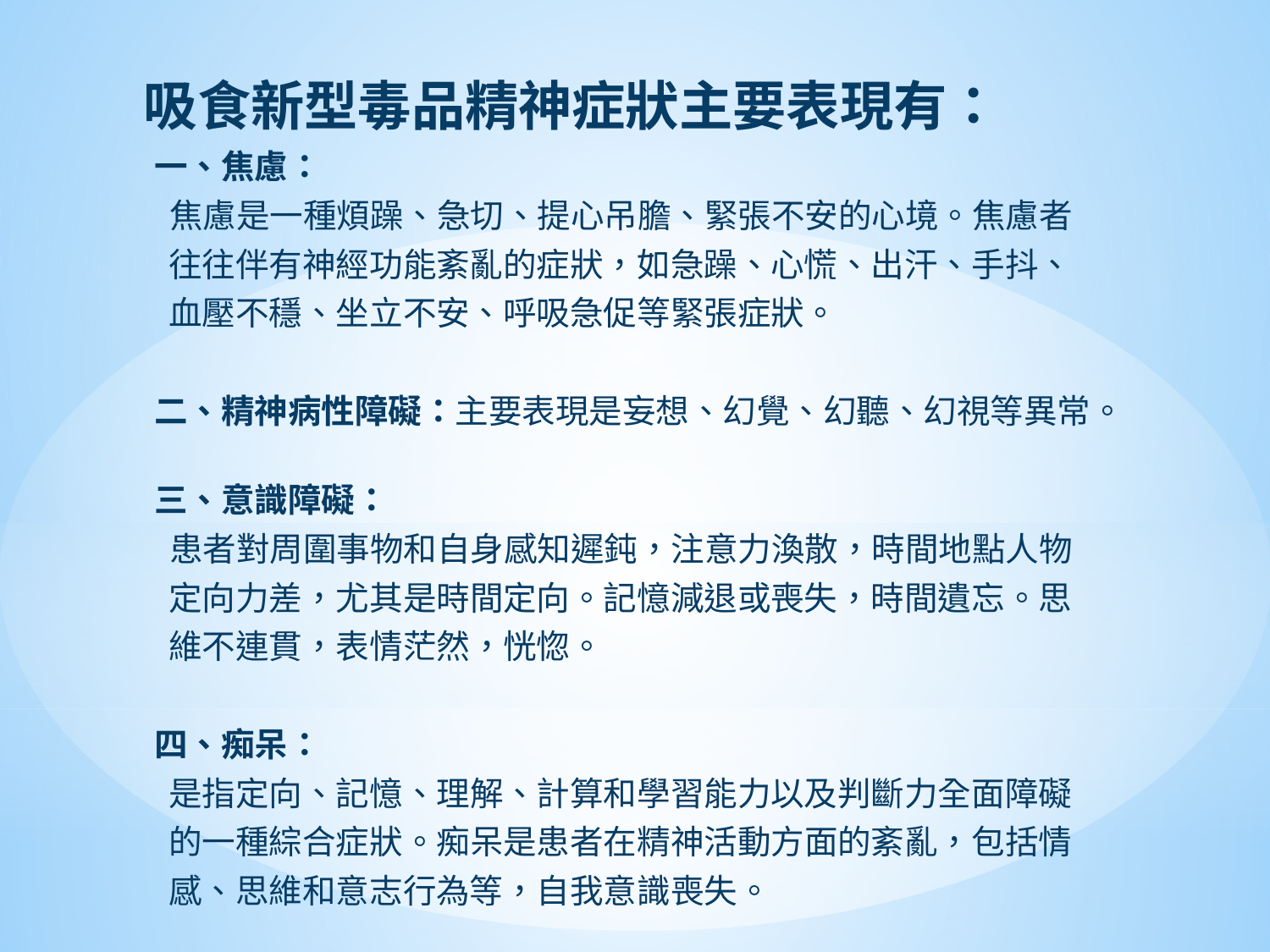

吸食新型毒品精神症狀主要表現有：
 一、焦慮：
   焦慮是一種煩躁、急切、提心吊膽、緊張不安的心境。焦慮者
   往往伴有神經功能紊亂的症狀，如急躁、心慌、出汗、手抖、
   血壓不穩、坐立不安、呼吸急促等緊張症狀。

 二、精神病性障礙：主要表現是妄想、幻覺、幻聽、幻視等異常。
 三、意識障礙：
   患者對周圍事物和自身感知遲鈍，注意力渙散，時間地點人物
   定向力差，尤其是時間定向。記憶減退或喪失，時間遺忘。思
   維不連貫，表情茫然，恍惚。

 四、痴呆：
   是指定向、記憶、理解、計算和學習能力以及判斷力全面障礙
   的一種綜合症狀。痴呆是患者在精神活動方面的紊亂，包括情
   感、思維和意志行為等，自我意識喪失。